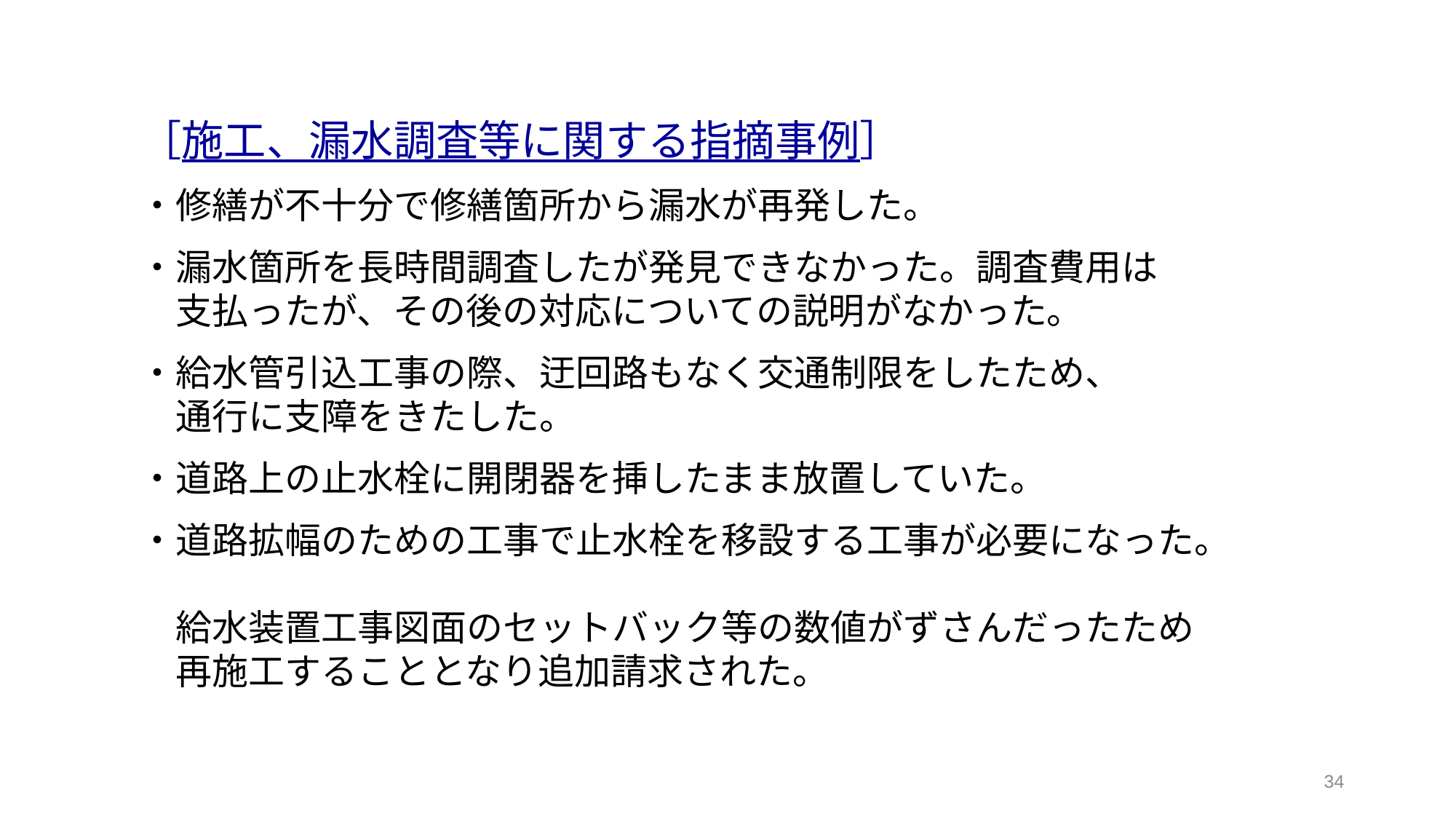

［施工、漏水調査等に関する指摘事例］
・修繕が不十分で修繕箇所から漏水が再発した。
・漏水箇所を長時間調査したが発見できなかった。調査費用は
　支払ったが、その後の対応についての説明がなかった。
・給水管引込工事の際、迂回路もなく交通制限をしたため、
　通行に支障をきたした。
・道路上の止水栓に開閉器を挿したまま放置していた。
・道路拡幅のための工事で止水栓を移設する工事が必要になった。
　給水装置工事図面のセットバック等の数値がずさんだったため
　再施工することとなり追加請求された。
34